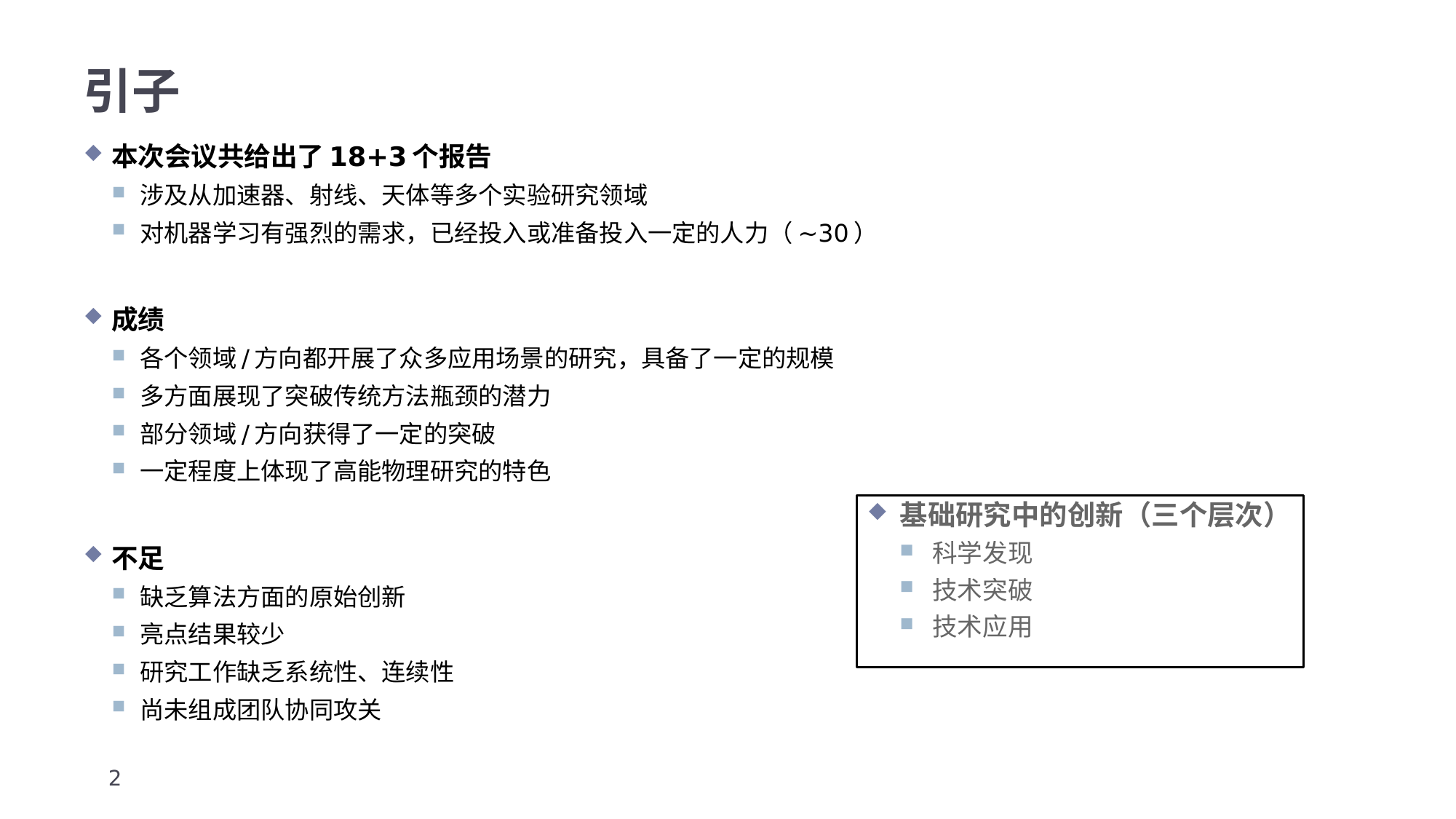

# 引子
本次会议共给出了18+3个报告
涉及从加速器、射线、天体等多个实验研究领域
对机器学习有强烈的需求，已经投入或准备投入一定的人力（~30）

成绩
各个领域/方向都开展了众多应用场景的研究，具备了一定的规模
多方面展现了突破传统方法瓶颈的潜力
部分领域/方向获得了一定的突破
一定程度上体现了高能物理研究的特色

不足
缺乏算法方面的原始创新
亮点结果较少
研究工作缺乏系统性、连续性
尚未组成团队协同攻关

基础研究中的创新（三个层次）
科学发现
技术突破
技术应用

2